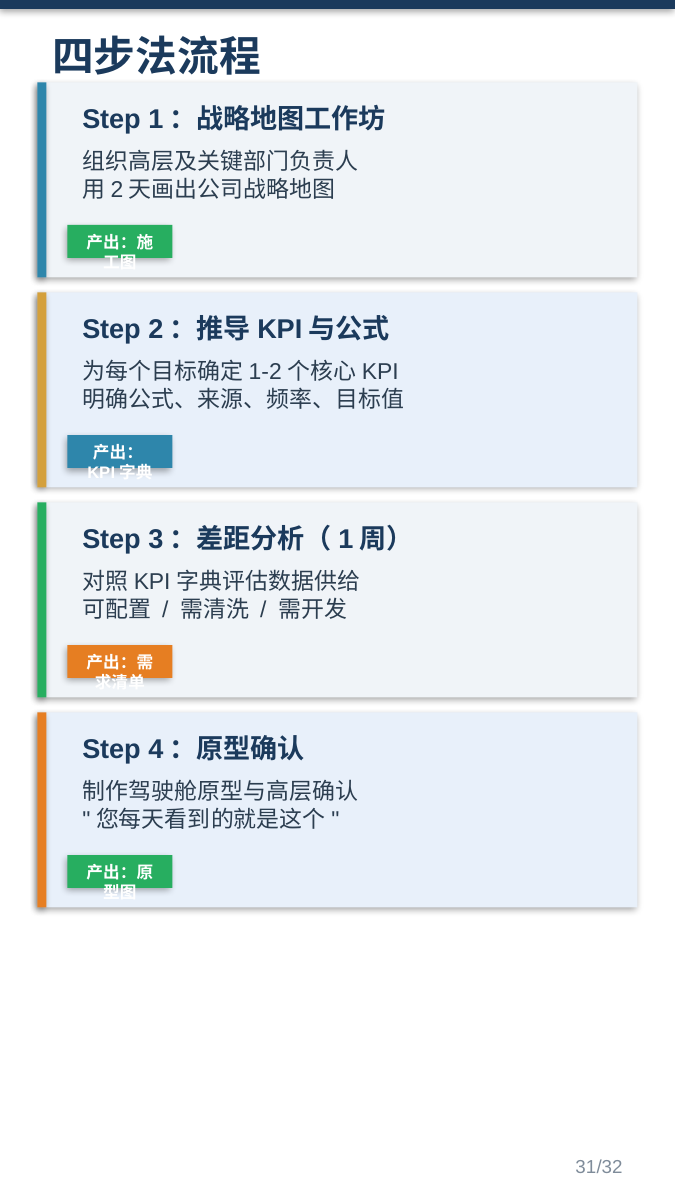

四步法流程

Step 1：战略地图工作坊
组织高层及关键部门负责人
用2天画出公司战略地图

产出：施工图

Step 2：推导KPI与公式
为每个目标确定1-2个核心KPI
明确公式、来源、频率、目标值

产出：KPI字典

Step 3：差距分析（1周）
对照KPI字典评估数据供给
可配置 / 需清洗 / 需开发

产出：需求清单

Step 4：原型确认
制作驾驶舱原型与高层确认
"您每天看到的就是这个"

产出：原型图
31/32